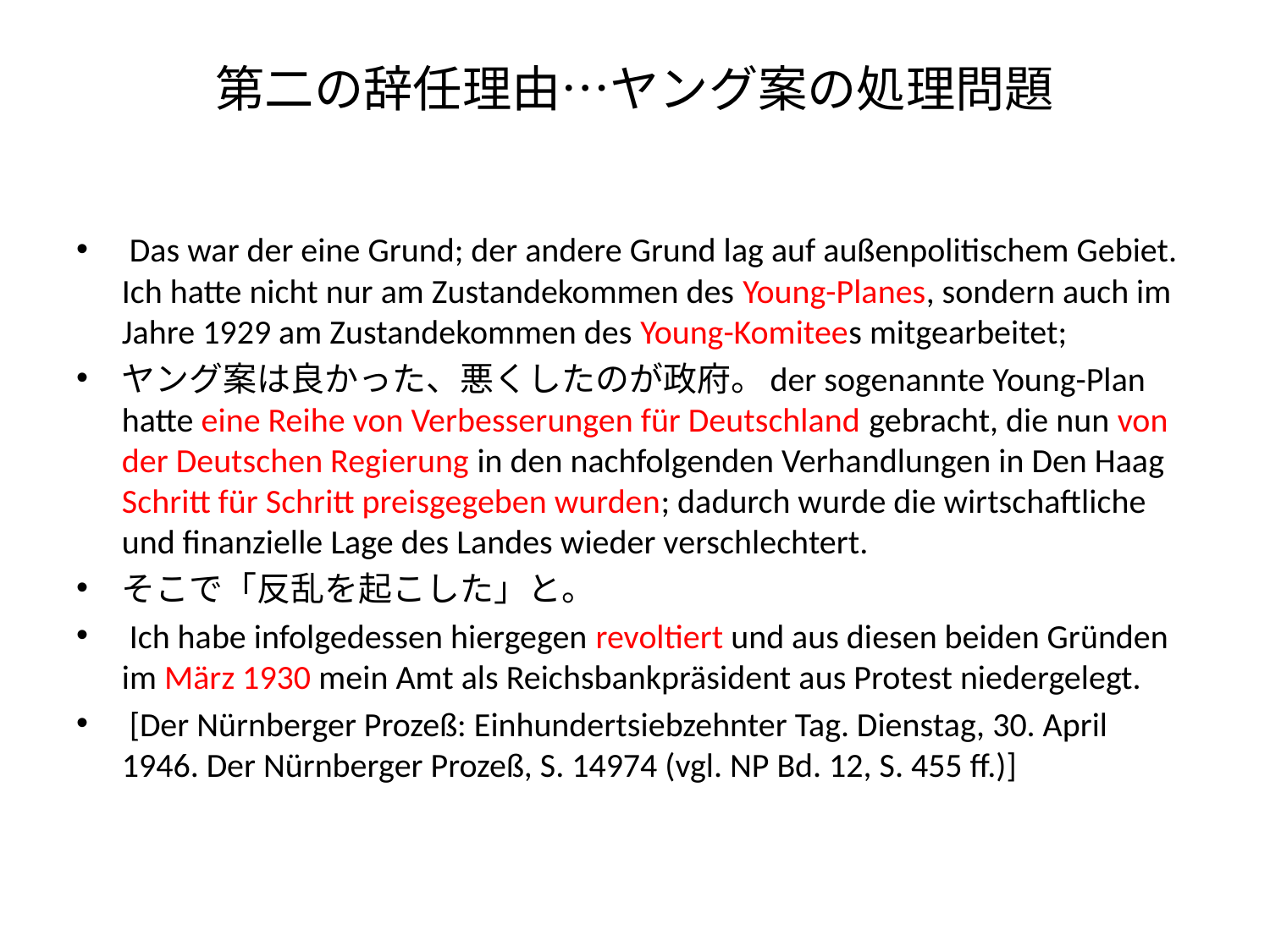

# 第二の辞任理由…ヤング案の処理問題
 Das war der eine Grund; der andere Grund lag auf außenpolitischem Gebiet. Ich hatte nicht nur am Zustandekommen des Young-Planes, sondern auch im Jahre 1929 am Zustandekommen des Young-Komitees mitgearbeitet;
ヤング案は良かった、悪くしたのが政府。der sogenannte Young-Plan hatte eine Reihe von Verbesserungen für Deutschland gebracht, die nun von der Deutschen Regierung in den nachfolgenden Verhandlungen in Den Haag Schritt für Schritt preisgegeben wurden; dadurch wurde die wirtschaftliche und finanzielle Lage des Landes wieder verschlechtert.
そこで「反乱を起こした」と。
 Ich habe infolgedessen hiergegen revoltiert und aus diesen beiden Gründen im März 1930 mein Amt als Reichsbankpräsident aus Protest niedergelegt.
 [Der Nürnberger Prozeß: Einhundertsiebzehnter Tag. Dienstag, 30. April 1946. Der Nürnberger Prozeß, S. 14974 (vgl. NP Bd. 12, S. 455 ff.)]